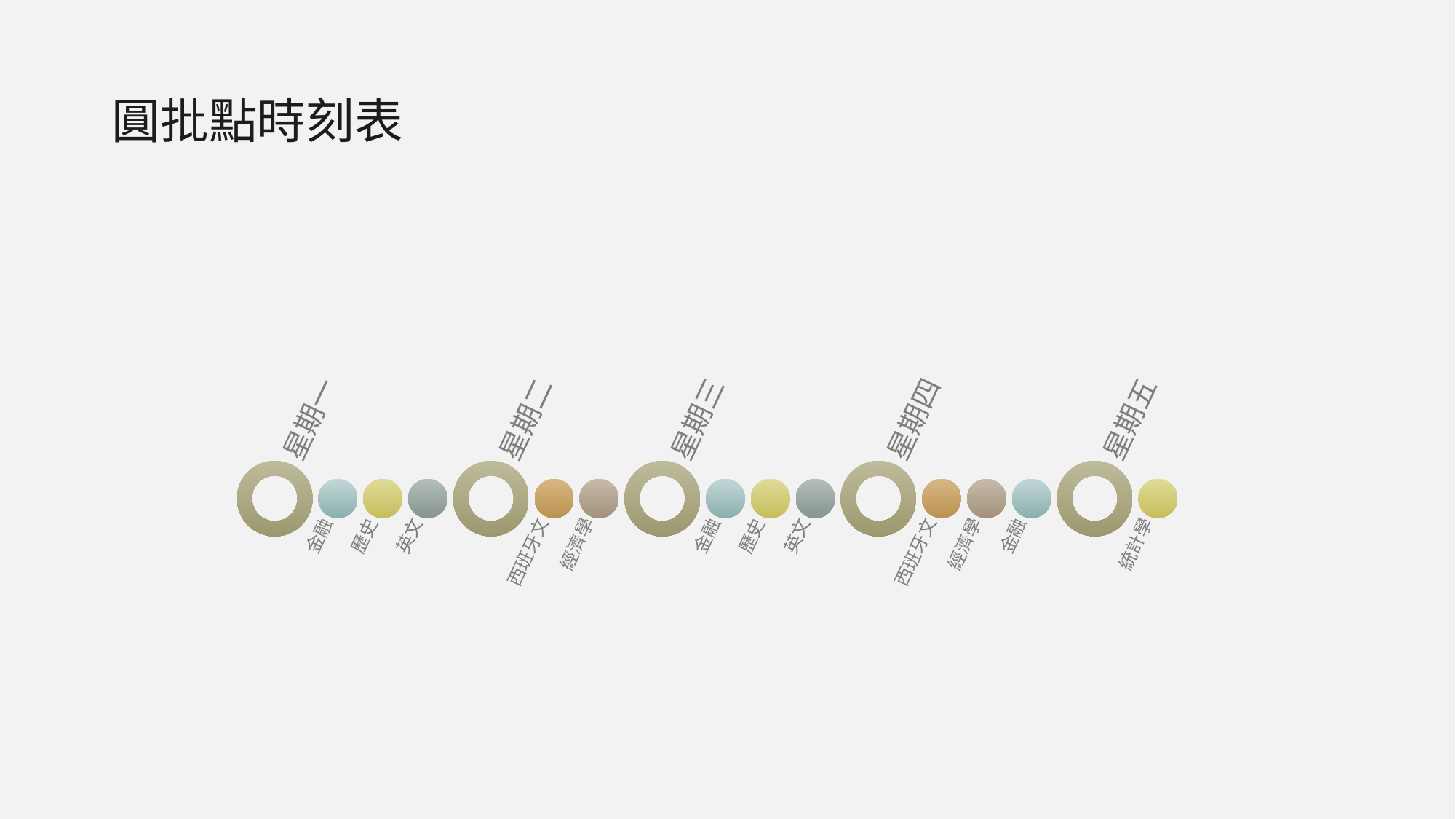

# 圓批點時刻表
星期一
金融
歷史
英文
星期二
西班牙文
經濟學
星期三
金融
歷史
英文
星期四
西班牙文
經濟學
金融
星期五
統計學